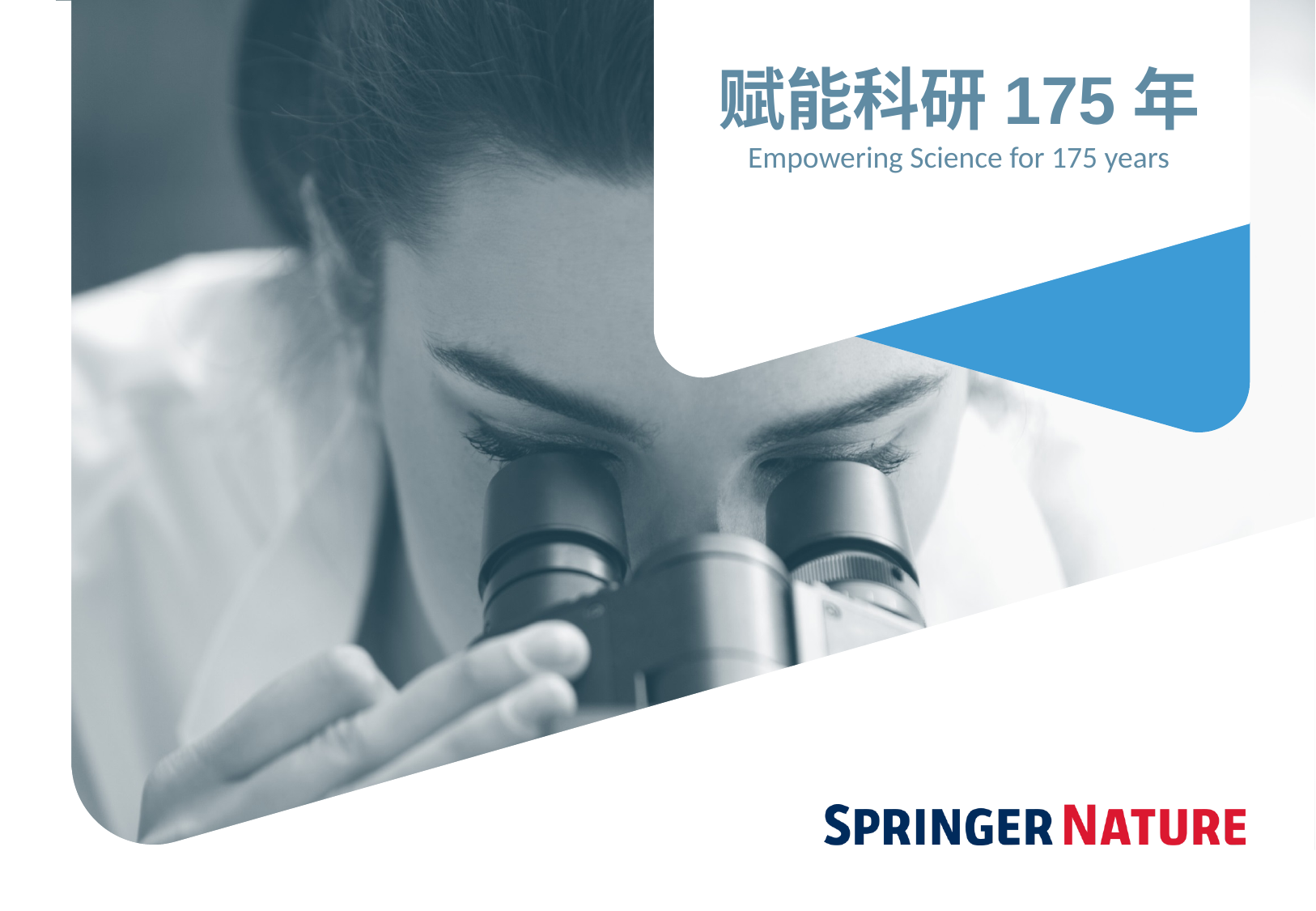

# 赋能科研175年 Empowering Science for 175 years